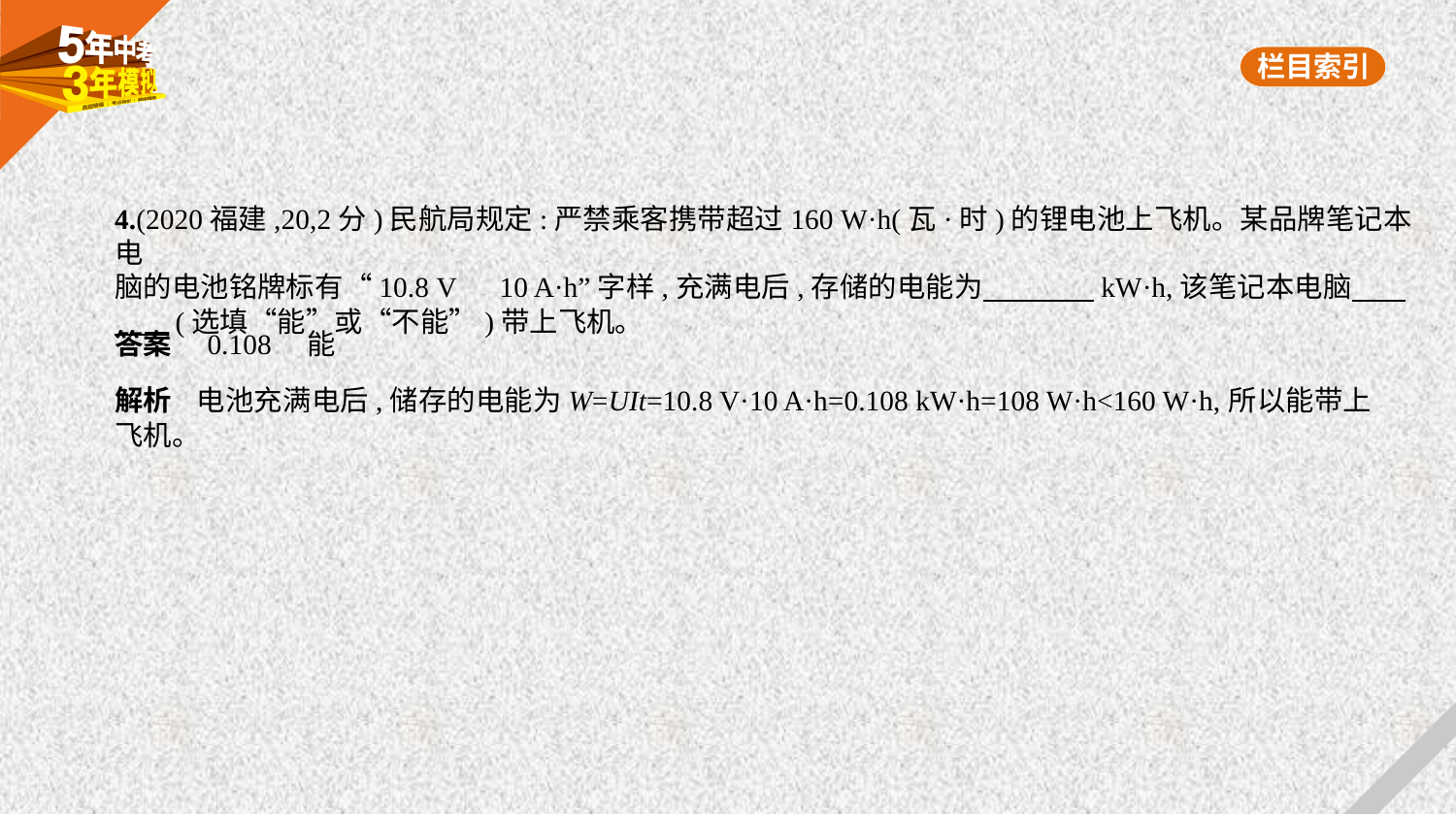

4.(2020福建,20,2分)民航局规定:严禁乘客携带超过160 W·h(瓦·时)的锂电池上飞机。某品牌笔记本电
脑的电池铭牌标有“10.8 V　10 A·h”字样,充满电后,存储的电能为　　　    kW·h,该笔记本电脑　    
　    (选填“能”或“不能”)带上飞机。
答案　0.108　能
解析    电池充满电后,储存的电能为W=UIt=10.8 V·10 A·h=0.108 kW·h=108 W·h<160 W·h,所以能带上
飞机。